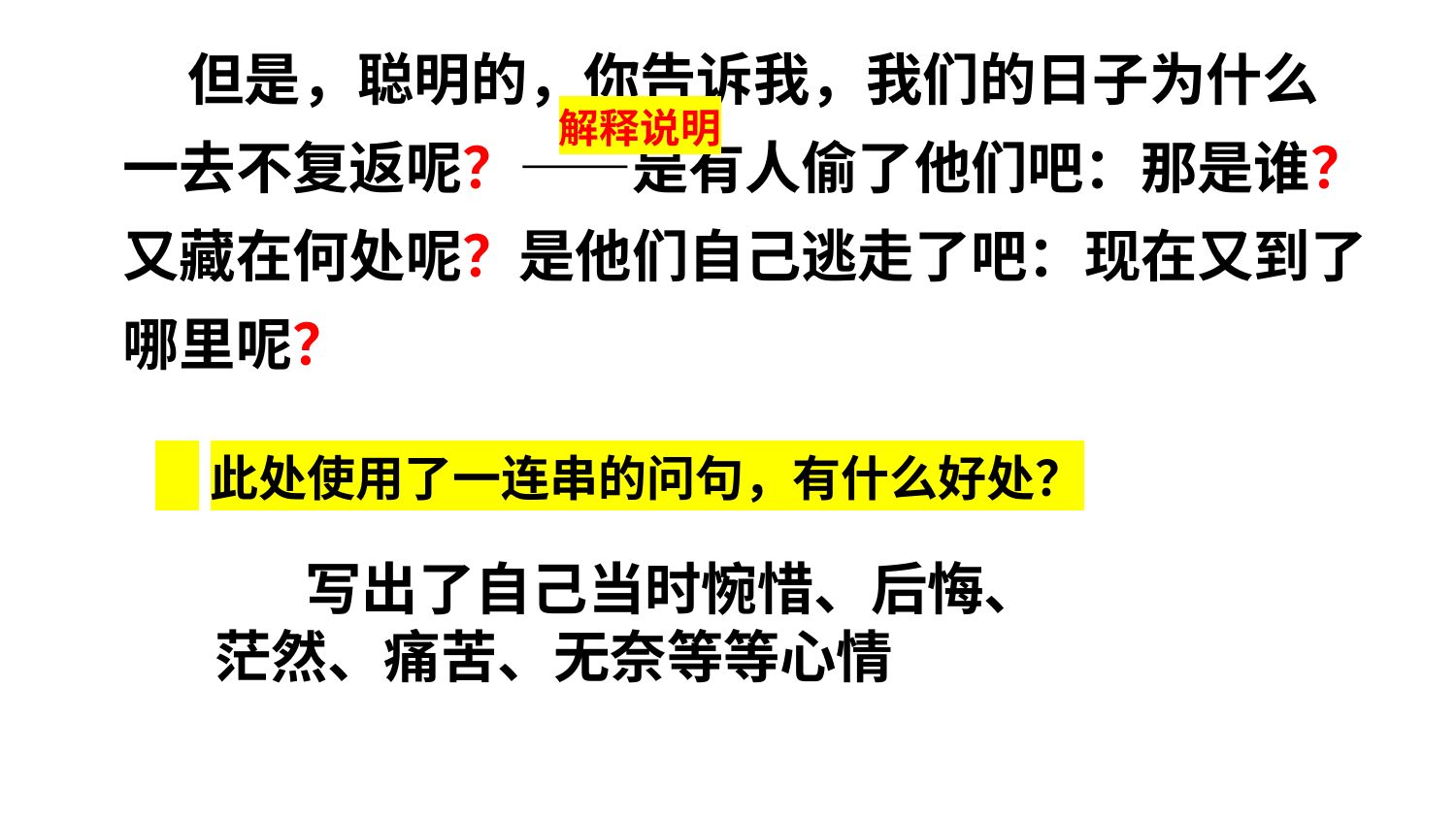

但是，聪明的，你告诉我，我们的日子为什么一去不复返呢？——是有人偷了他们吧：那是谁？又藏在何处呢？是他们自己逃走了吧：现在又到了哪里呢？

解释说明
    此处使用了一连串的问句，有什么好处？
      写出了自己当时惋惜、后悔、茫然、痛苦、无奈等等心情